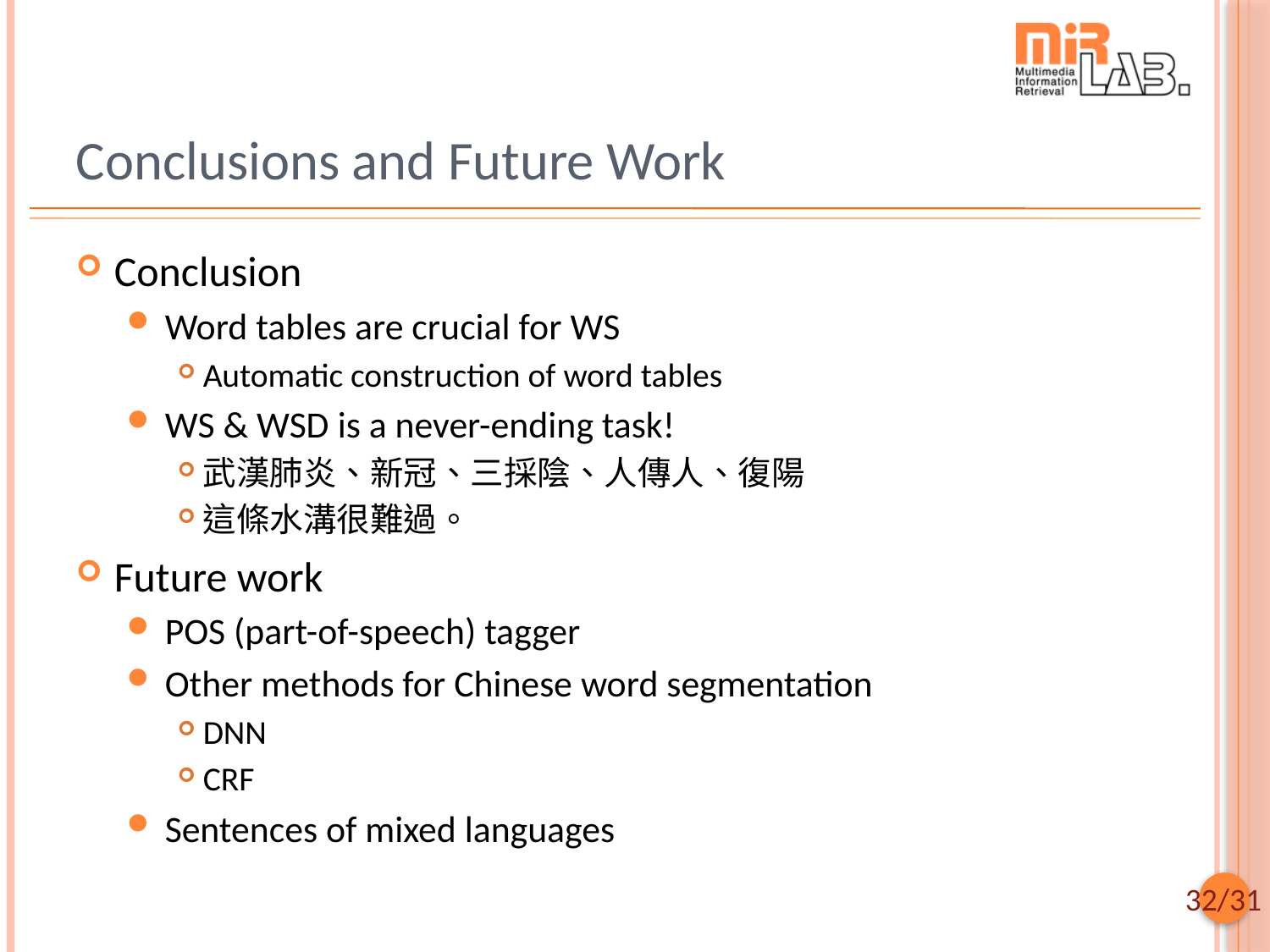

# Conclusions and Future Work
Conclusion
Word tables are crucial for WS
Automatic construction of word tables
WS & WSD is a never-ending task!
武漢肺炎、新冠、三採陰、人傳人、復陽
這條水溝很難過。
Future work
POS (part-of-speech) tagger
Other methods for Chinese word segmentation
DNN
CRF
Sentences of mixed languages